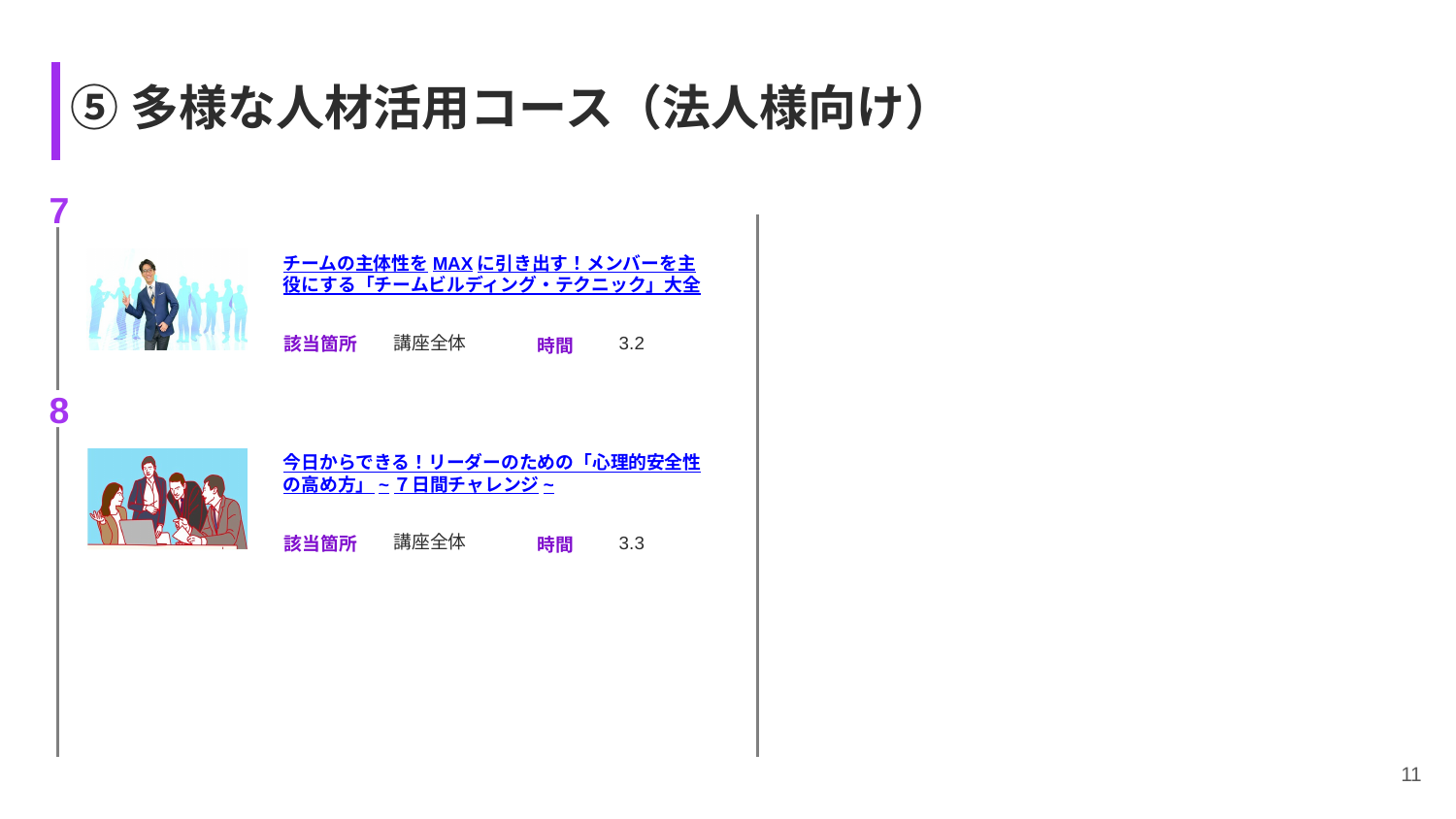

# ⑤多様な人材活用コース（法人様向け）
7

チームの主体性をMAXに引き出す！メンバーを主役にする「チームビルディング・テクニック」大全

講座全体
3.2
8

今日からできる！リーダーのための「心理的安全性の高め方」~７日間チャレンジ~

講座全体
3.3

11